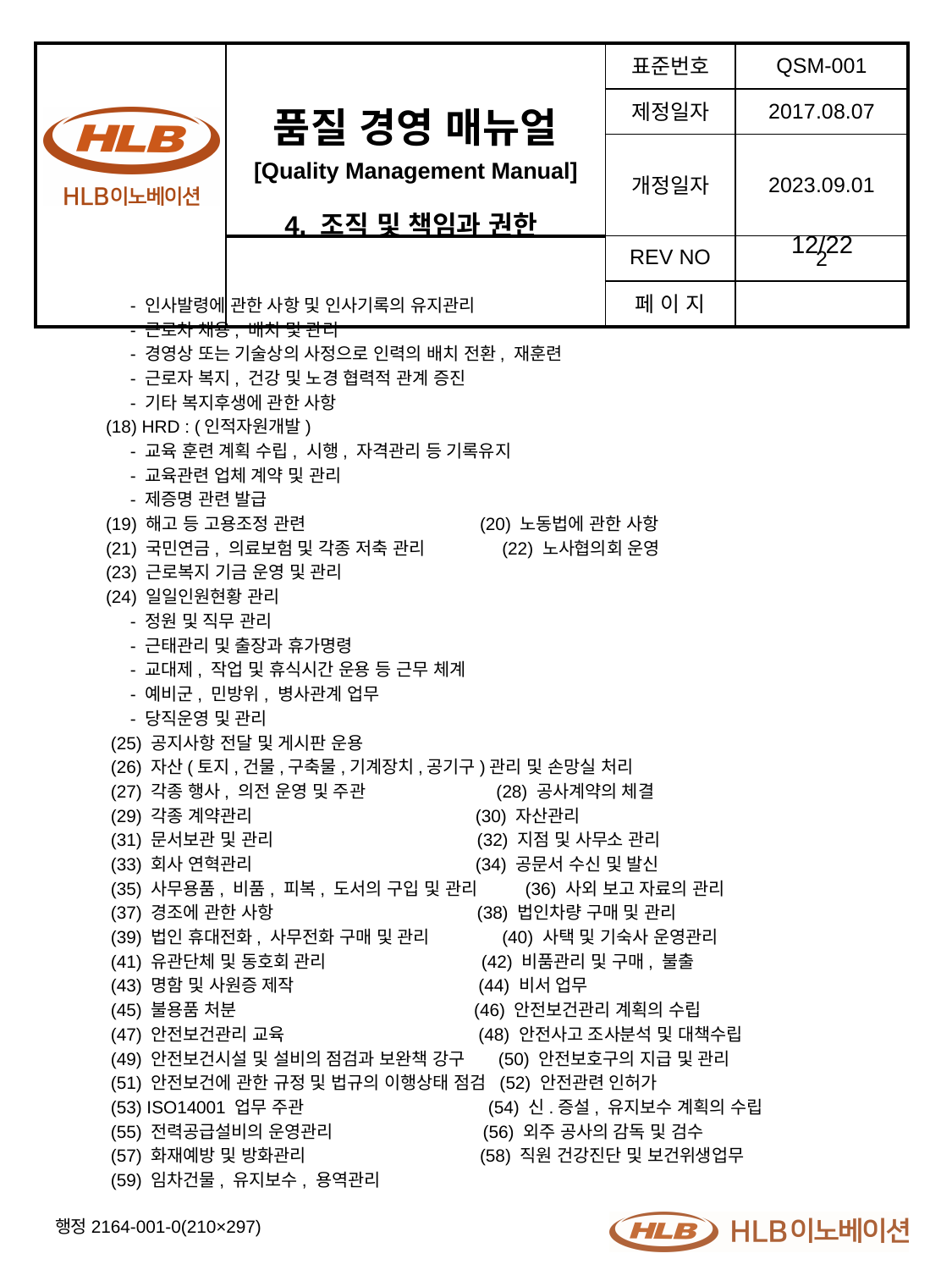

4. 조직 및 책임과 권한
12/22

         - 인사발령에 관한 사항 및 인사기록의 유지관리
         - 근로차 채용, 배치 및 관리
         - 경영상 또는 기술상의 사정으로 인력의 배치 전환, 재훈련
         - 근로자 복지, 건강 및 노경 협력적 관계 증진
         - 기타 복지후생에 관한 사항
    (18) HRD : (인적자원개발)
         - 교육 훈련 계획 수립, 시행, 자격관리 등 기록유지
         - 교육관련 업체 계약 및 관리
         - 제증명 관련 발급
    (19) 해고 등 고용조정 관련                                   (20) 노동법에 관한 사항
    (21) 국민연금, 의료보험 및 각종 저축 관리               (22) 노사협의회 운영
    (23) 근로복지 기금 운영 및 관리
    (24) 일일인원현황 관리
         - 정원 및 직무 관리
         - 근태관리 및 출장과 휴가명령
         - 교대제, 작업 및 휴식시간 운용 등 근무 체계
         - 예비군, 민방위, 병사관계 업무
         - 당직운영 및 관리
     (25) 공지사항 전달 및 게시판 운용
     (26) 자산(토지,건물,구축물,기계장치,공기구)관리 및 손망실 처리
     (27) 각종 행사, 의전 운영 및 주관                          (28) 공사계약의 체결
     (29) 각종 계약관리                                             (30) 자산관리
     (31) 문서보관 및 관리                                         (32) 지점 및 사무소 관리
     (33) 회사 연혁관리                                             (34) 공문서 수신 및 발신
     (35) 사무용품, 비품, 피복, 도서의 구입 및 관리         (36) 사외 보고 자료의 관리
     (37) 경조에 관한 사항                                         (38) 법인차량 구매 및 관리
     (39) 법인 휴대전화, 사무전화 구매 및 관리              (40) 사택 및 기숙사 운영관리
     (41) 유관단체 및 동호회 관리                               (42) 비품관리 및 구매, 불출
     (43) 명함 및 사원증 제작                                     (44) 비서 업무
     (45) 불용품 처분                                                (46) 안전보건관리 계획의 수립
     (47) 안전보건관리 교육                                       (48) 안전사고 조사분석 및 대책수립
     (49) 안전보건시설 및 설비의 점검과 보완책 강구      (50) 안전보호구의 지급 및 관리
     (51) 안전보건에 관한 규정 및 법규의 이행상태 점검  (52) 안전관련 인허가
     (53) ISO14001 업무 주관                                     (54) 신.증설, 유지보수 계획의 수립
     (55) 전력공급설비의 운영관리                              (56) 외주 공사의 감독 및 검수
     (57) 화재예방 및 방화관리                                   (58) 직원 건강진단 및 보건위생업무
     (59) 임차건물, 유지보수, 용역관리
행정2164-001-0(210×297)